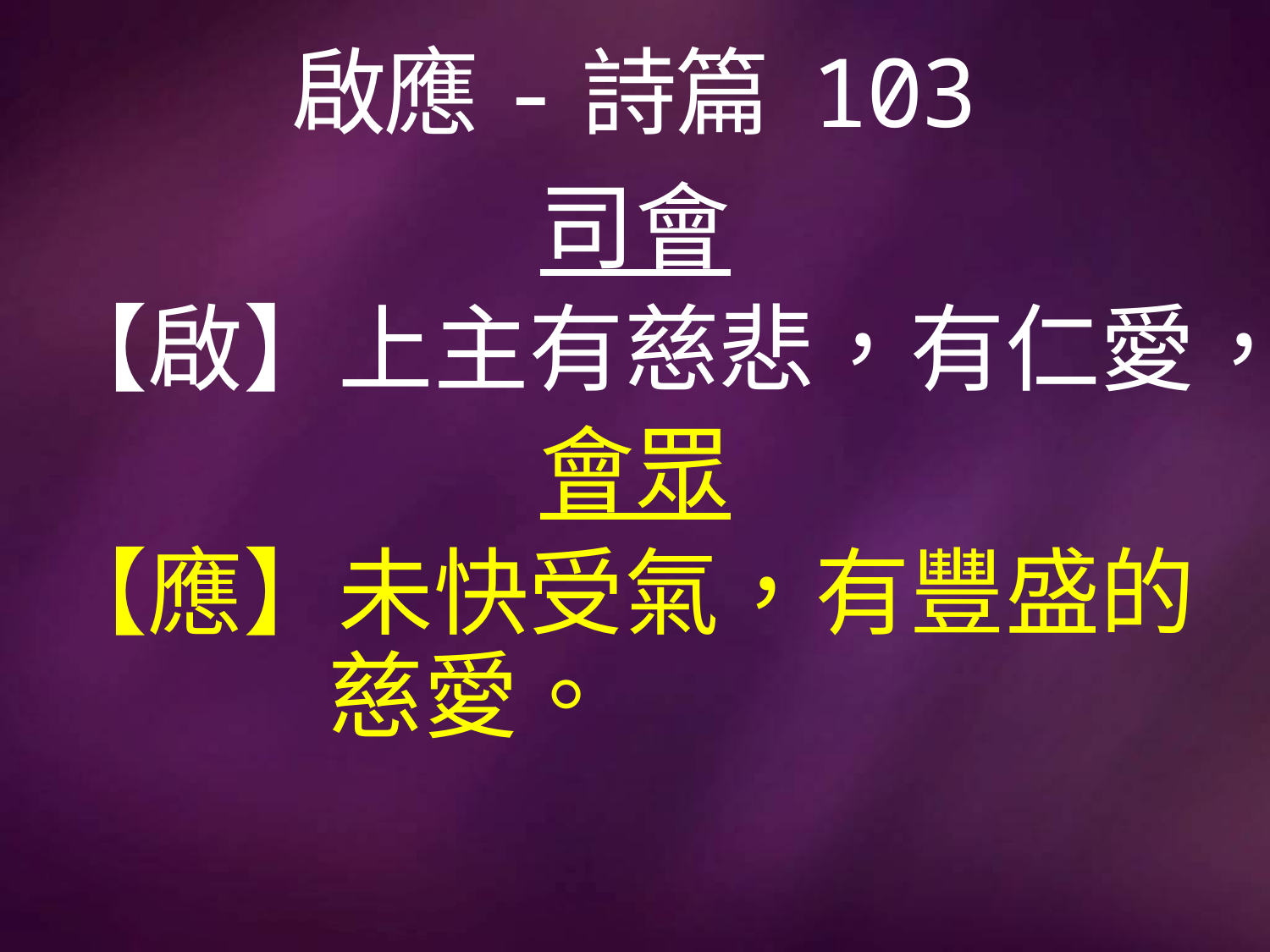

# 啟應-詩篇 103
司會
【啟】上主有慈悲，有仁愛，
會眾
【應】未快受氣，有豐盛的		 慈愛。